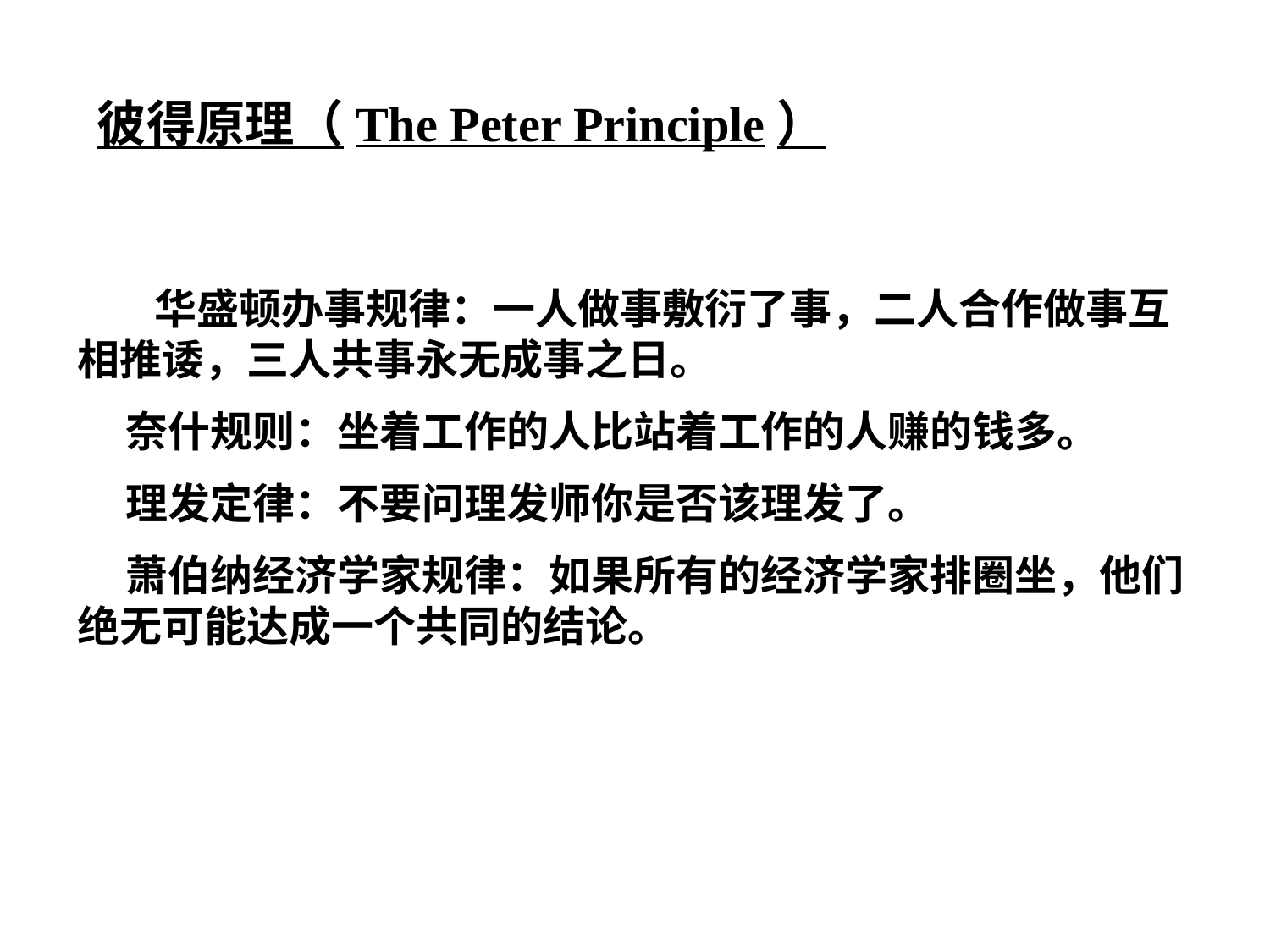

彼得原理（The Peter Principle）
       华盛顿办事规律：一人做事敷衍了事，二人合作做事互相推诿，三人共事永无成事之日。
    奈什规则：坐着工作的人比站着工作的人赚的钱多。
    理发定律：不要问理发师你是否该理发了。
    萧伯纳经济学家规律：如果所有的经济学家排圈坐，他们绝无可能达成一个共同的结论。